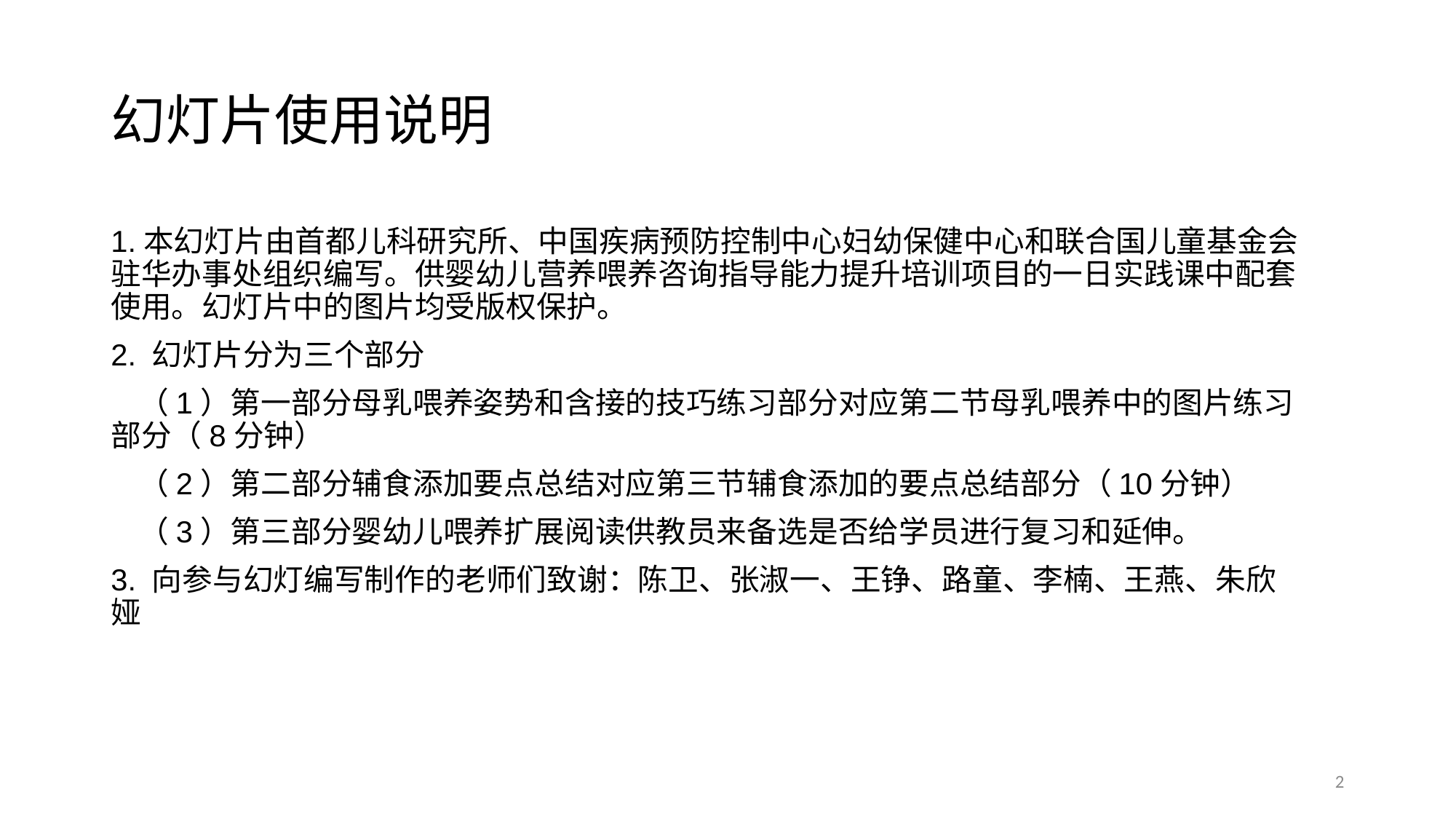

# 幻灯片使用说明
1.本幻灯片由首都儿科研究所、中国疾病预防控制中心妇幼保健中心和联合国儿童基金会驻华办事处组织编写。供婴幼儿营养喂养咨询指导能力提升培训项目的一日实践课中配套使用。幻灯片中的图片均受版权保护。
2. 幻灯片分为三个部分
   （1）第一部分母乳喂养姿势和含接的技巧练习部分对应第二节母乳喂养中的图片练习部分（8分钟）
   （2）第二部分辅食添加要点总结对应第三节辅食添加的要点总结部分（10分钟）
   （3）第三部分婴幼儿喂养扩展阅读供教员来备选是否给学员进行复习和延伸。
3. 向参与幻灯编写制作的老师们致谢：陈卫、张淑一、王铮、路童、李楠、王燕、朱欣娅
2